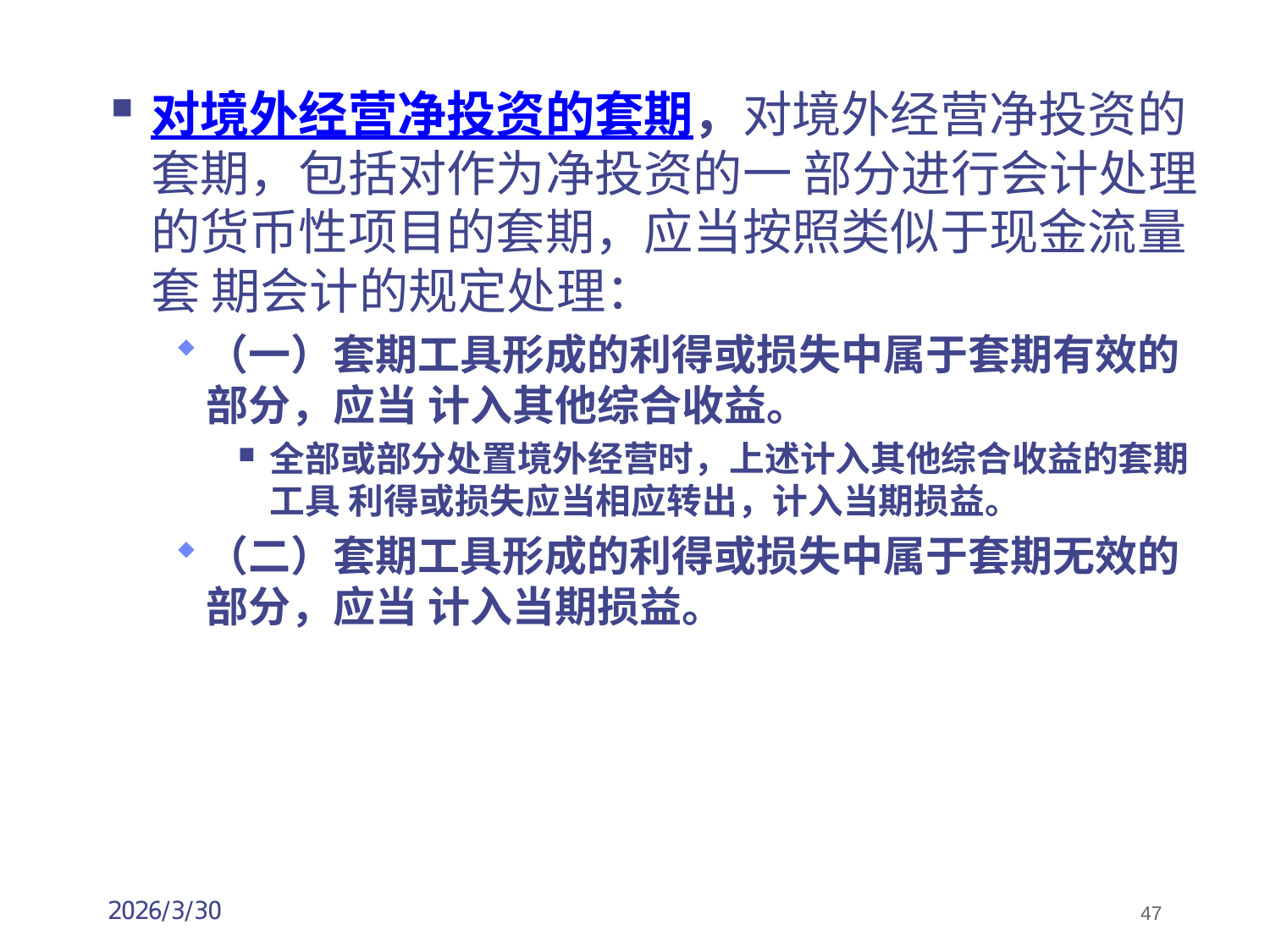

对境外经营净投资的套期，对境外经营净投资的套期，包括对作为净投资的一 部分进行会计处理的货币性项目的套期，应当按照类似于现金流量套 期会计的规定处理：
（一）套期工具形成的利得或损失中属于套期有效的部分，应当 计入其他综合收益。
全部或部分处置境外经营时，上述计入其他综合收益的套期工具 利得或损失应当相应转出，计入当期损益。
（二）套期工具形成的利得或损失中属于套期无效的部分，应当 计入当期损益。
2026/3/30
47